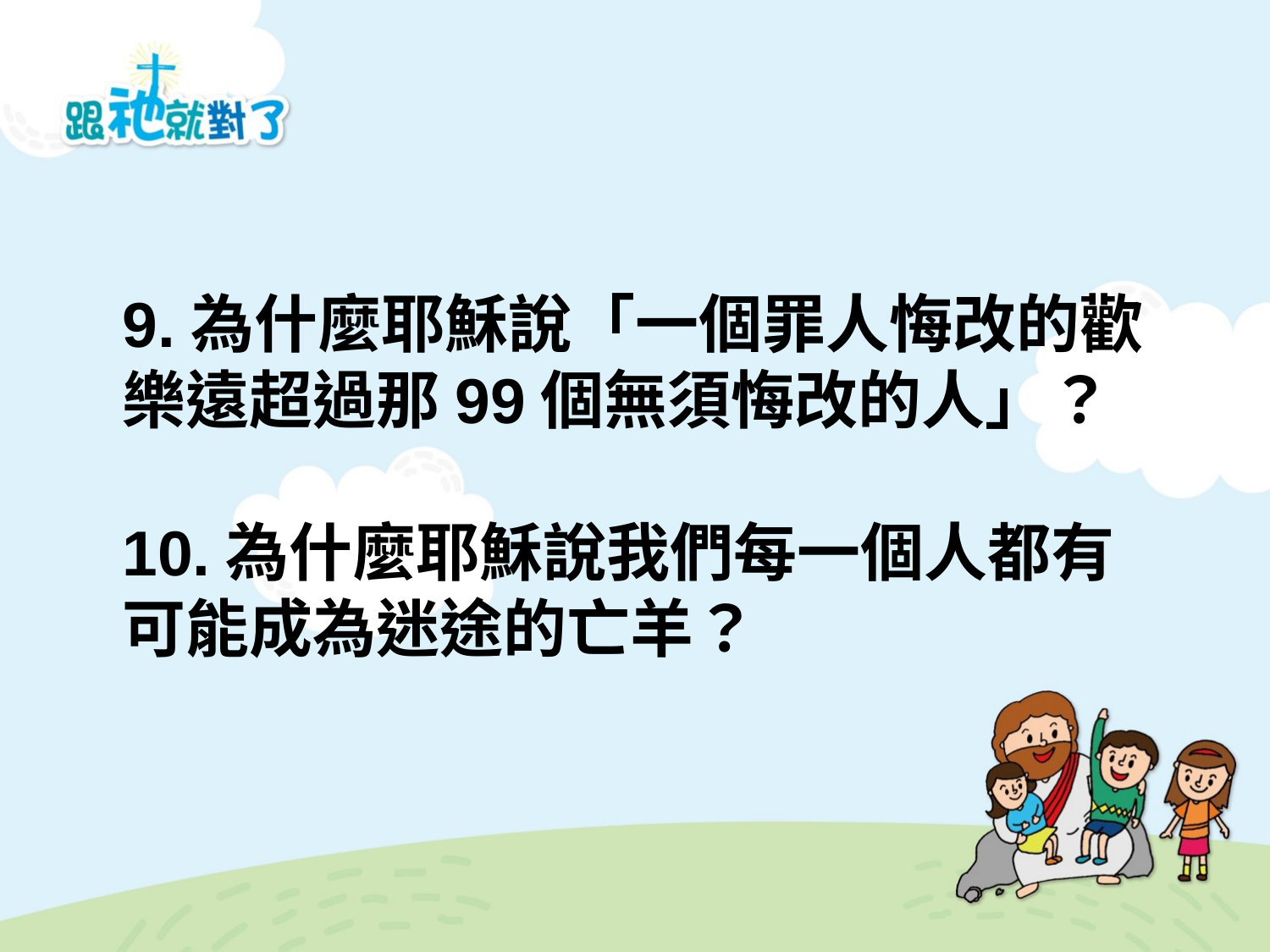

9.為什麼耶穌說「一個罪人悔改的歡樂遠超過那99個無須悔改的人」？

10.為什麼耶穌說我們每一個人都有可能成為迷途的亡羊？